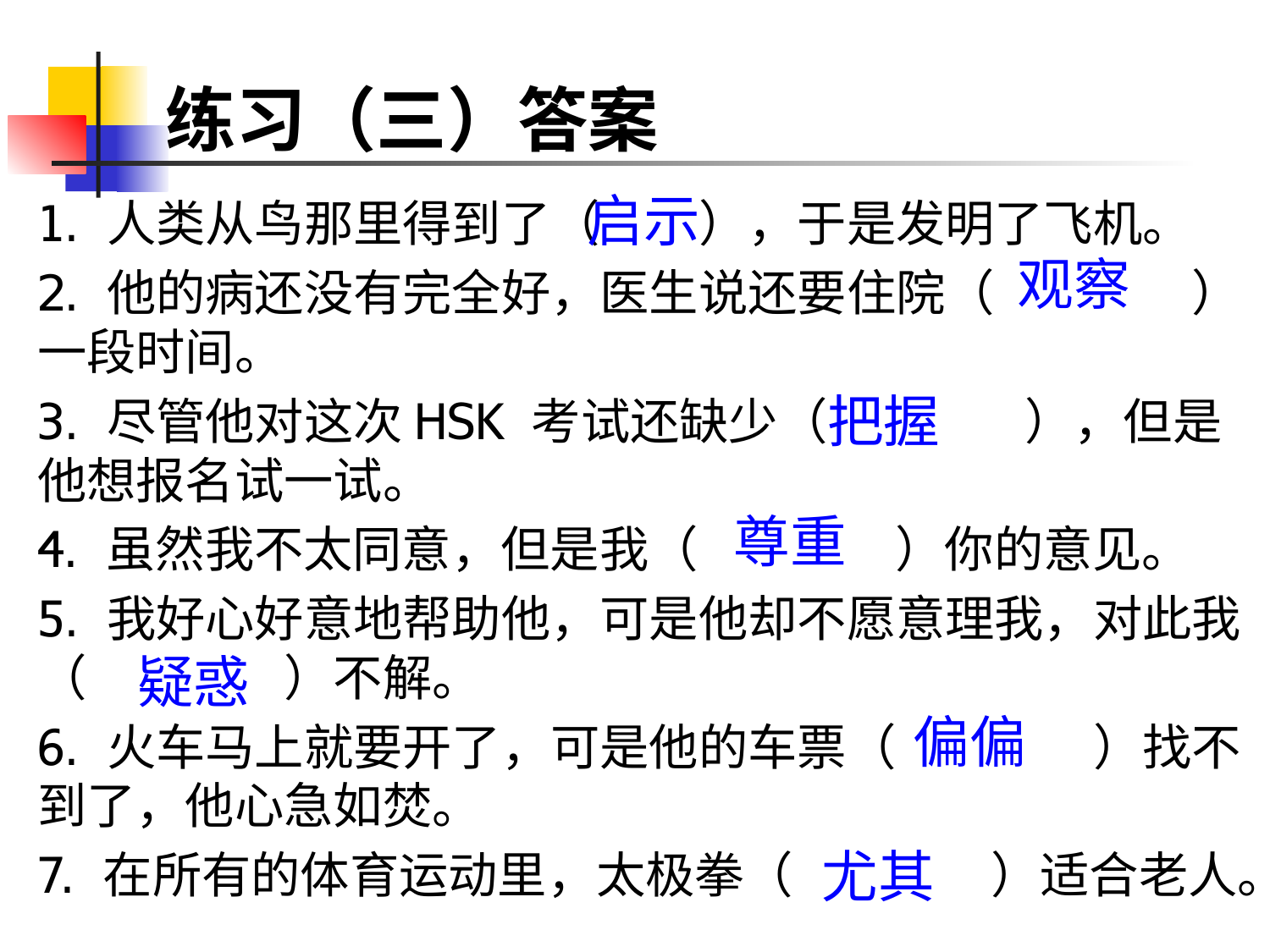

# 练习（三）答案
启示
1. 人类从鸟那里得到了（　　），于是发明了飞机。
2. 他的病还没有完全好，医生说还要住院（　　　　）一段时间。
3. 尽管他对这次HSK 考试还缺少（　　　　），但是他想报名试一试。
4. 虽然我不太同意，但是我（　　　　）你的意见。
5. 我好心好意地帮助他，可是他却不愿意理我，对此我（　　　　）不解。
6. 火车马上就要开了，可是他的车票（　　　　）找不到了，他心急如焚。
7. 在所有的体育运动里，太极拳（　　　　）适合老人。
观察
把握
尊重
疑惑
偏偏
尤其